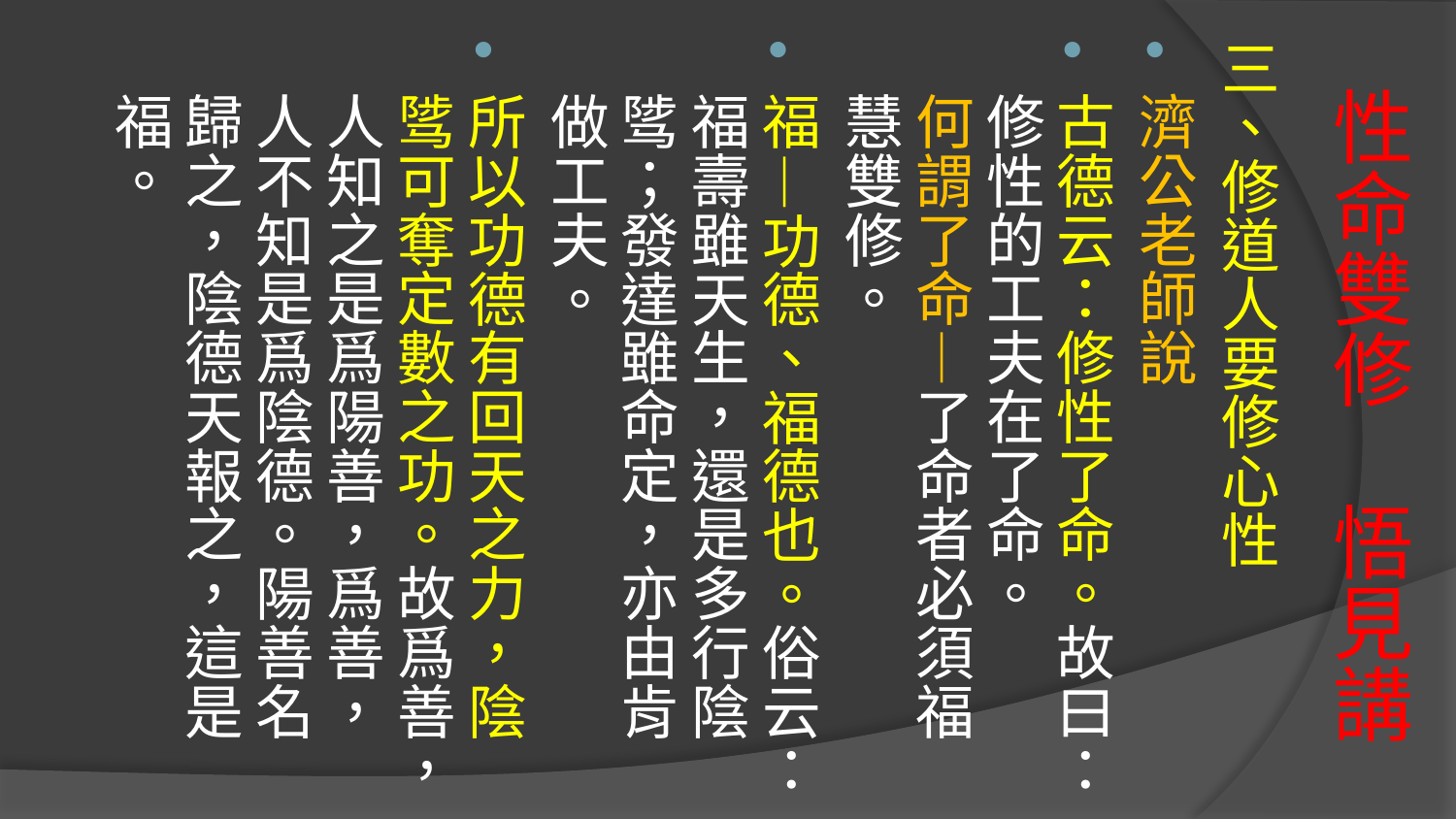

三、修道人要修心性
濟公老師說
古德云：修性了命。故曰：修性的工夫在了命。
何謂了命—了命者必須福慧雙修。
福—功德、福德也。俗云：福壽雖天生，還是多行陰骘；發達雖命定，亦由肯做工夫。
所以功德有回天之力，陰骘可奪定數之功。故爲善，人知之是爲陽善，爲善，人不知是爲陰德。陽善名歸之，陰德天報之，這是福。

# 性命雙修     悟見講